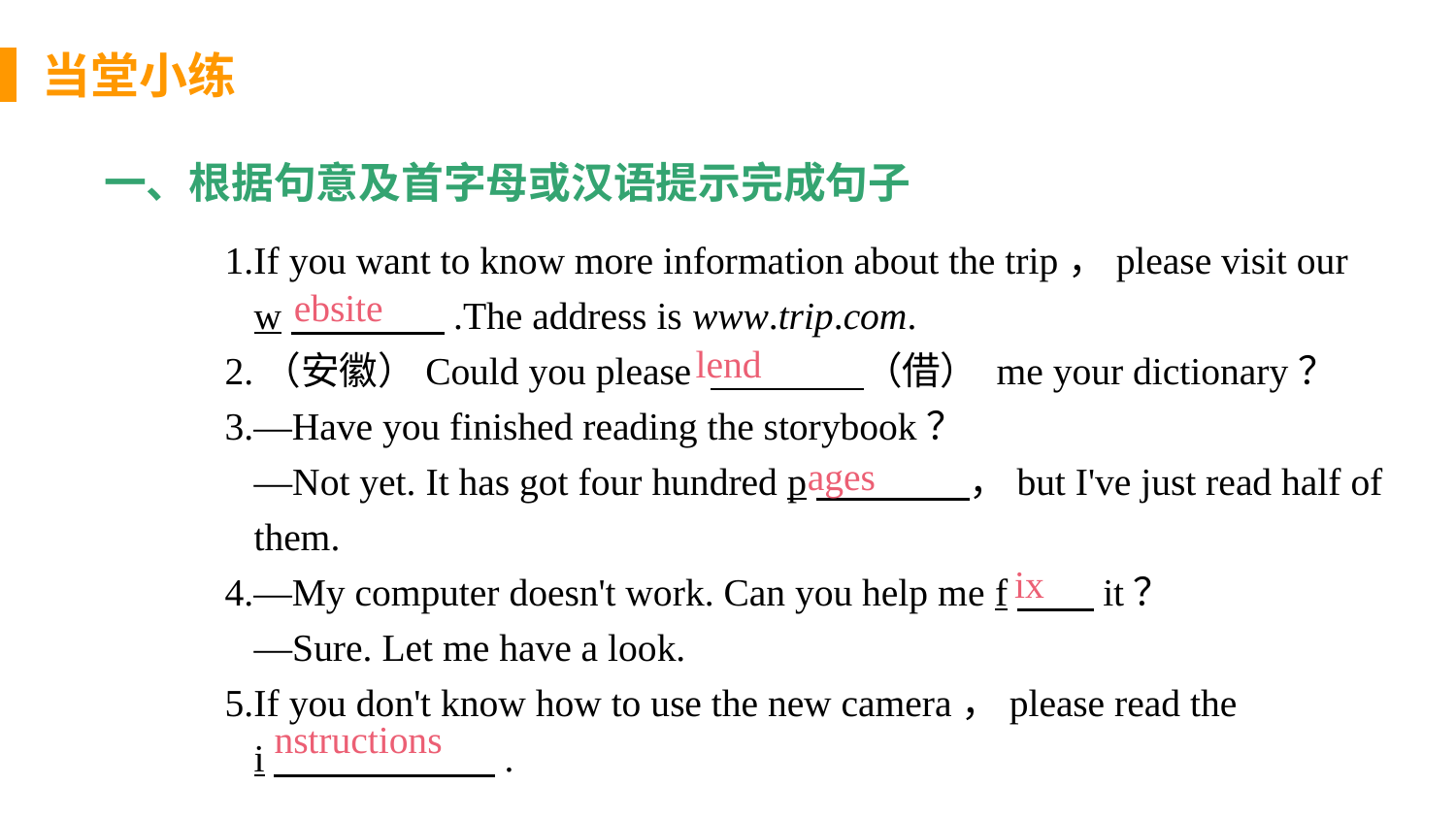

当堂小练

一、根据句意及首字母或汉语提示完成句子

1.If you want to know more information about the trip，please visit our
   w　　　　.The address is www.trip.com.
2.（安徽）Could you please 　　　　（借） me your dictionary？
3.—Have you finished reading the storybook？
   —Not yet. It has got four hundred p　　　　，but I've just read half of
   them.
4.—My computer doesn't work. Can you help me f　　it？
   —Sure. Let me have a look.
5.If you don't know how to use the new camera，please read the
   i　　　　        .
ebsite
lend
ages
ix
nstructions